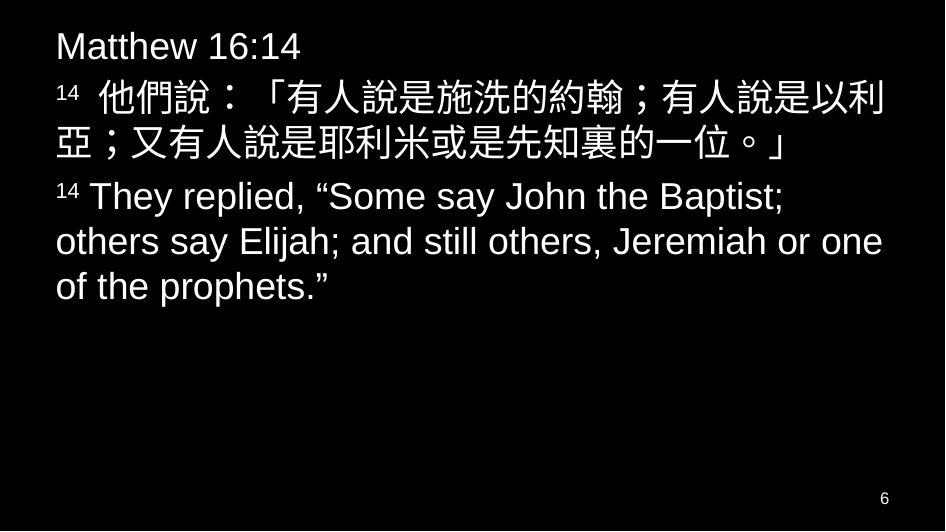

Matthew 16:14
14 他們說：「有人說是施洗的約翰；有人說是以利亞；又有人說是耶利米或是先知裏的一位。」
14 They replied, “Some say John the Baptist; others say Elijah; and still others, Jeremiah or one of the prophets.”

6